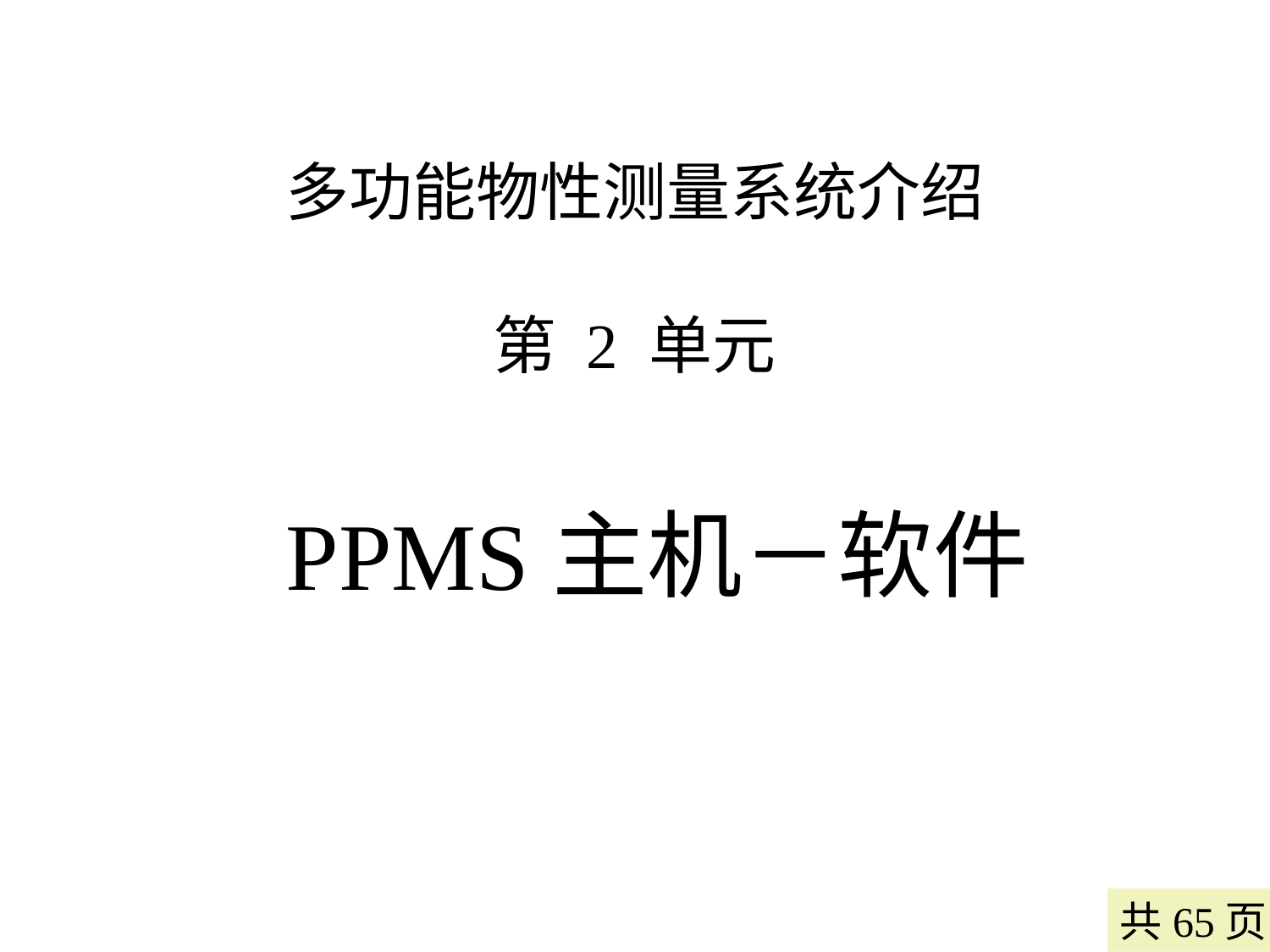

# 多功能物性测量系统介绍 第 2 单元 PPMS主机－软件
共65页